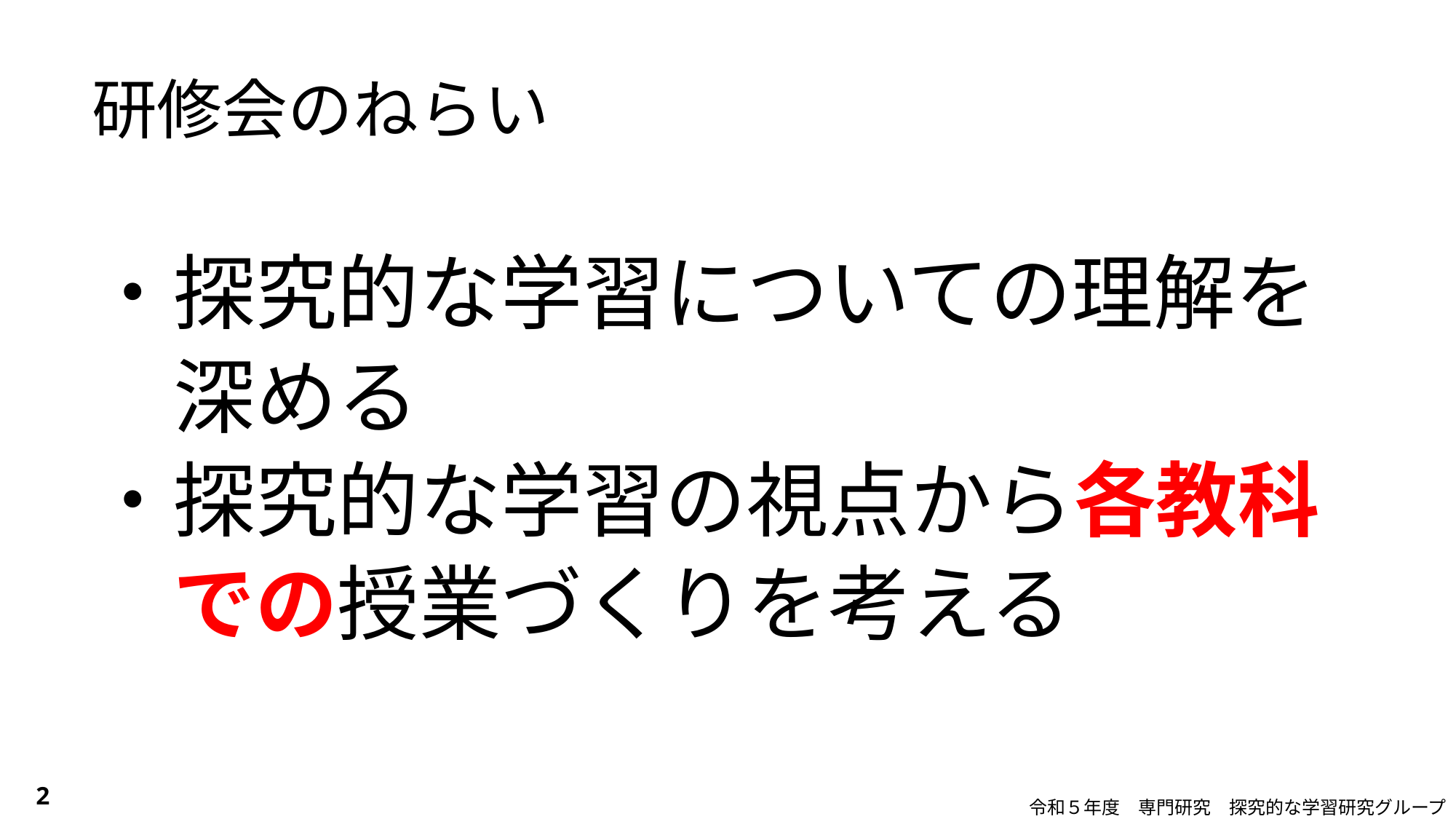

# 研修会のねらい
・探究的な学習についての理解を
　深める
・探究的な学習の視点から各教科
　での授業づくりを考える
2
令和５年度　専門研究　探究的な学習研究グループ